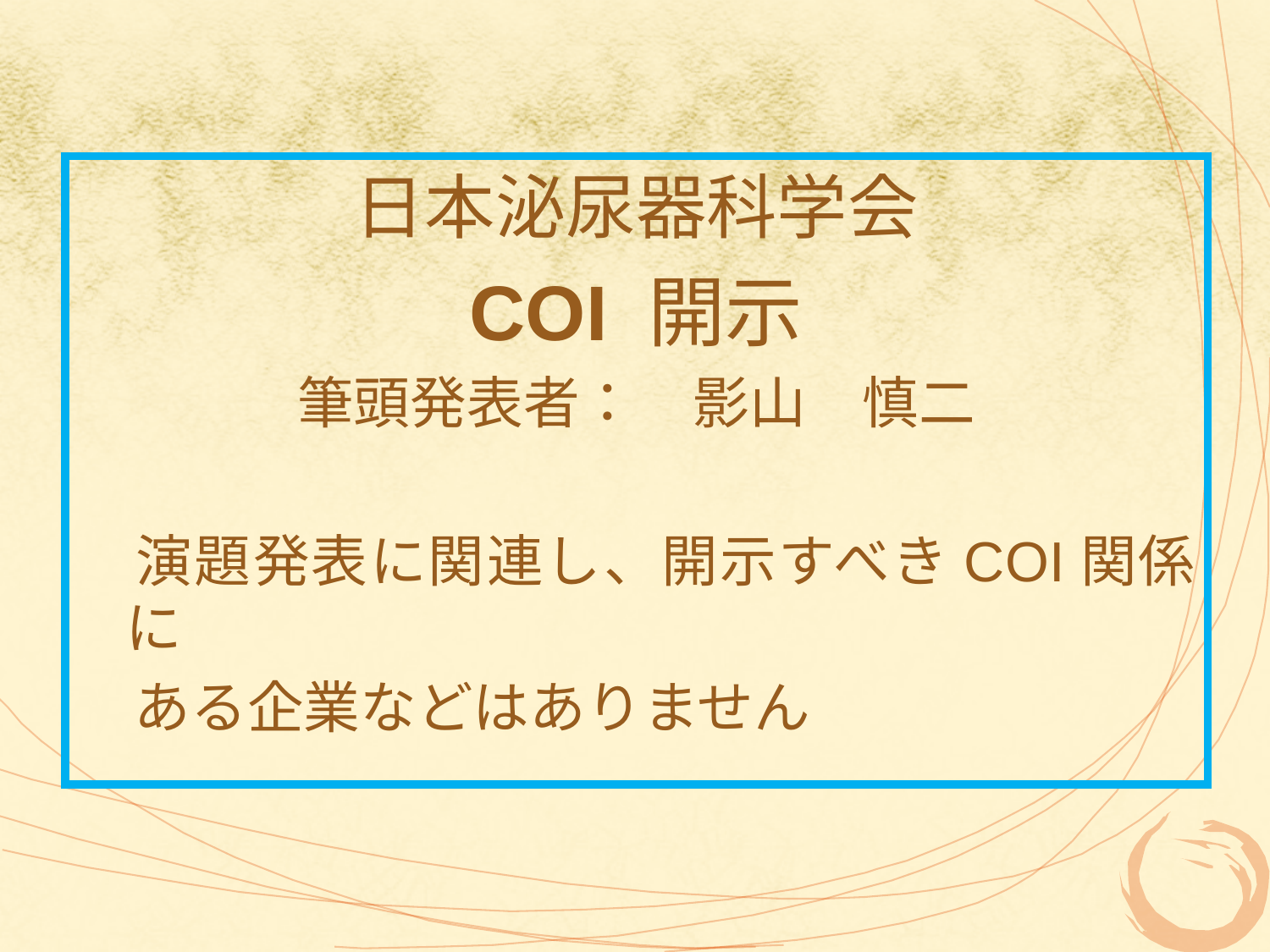

日本泌尿器科学会
COI 開示
筆頭発表者：　影山　慎二

　演題発表に関連し、開示すべきCOI関係に
　ある企業などはありません